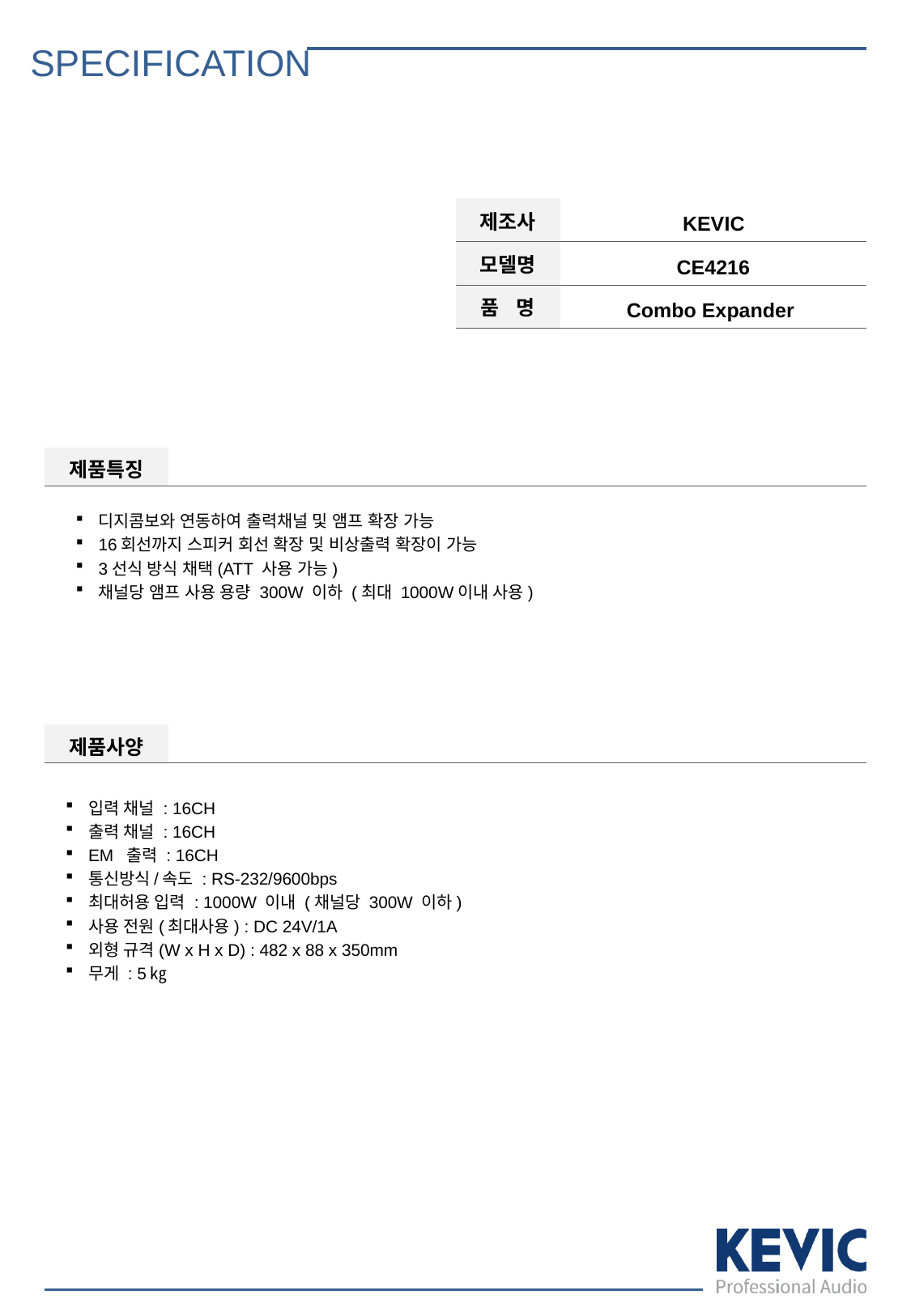

CE4216
Combo Expander
디지콤보와 연동하여 출력채널 및 앰프 확장 가능
16회선까지 스피커 회선 확장 및 비상출력 확장이 가능
3선식 방식 채택(ATT 사용 가능)
채널당 앰프 사용 용량 300W 이하 (최대 1000W이내 사용)
입력 채널 : 16CH
출력 채널 : 16CH
EM  출력 : 16CH
통신방식/속도 : RS-232/9600bps
최대허용 입력 : 1000W 이내 (채널당 300W 이하)
사용 전원(최대사용) : DC 24V/1A
외형 규격(W x H x D) : 482 x 88 x 350mm
무게 : 5㎏